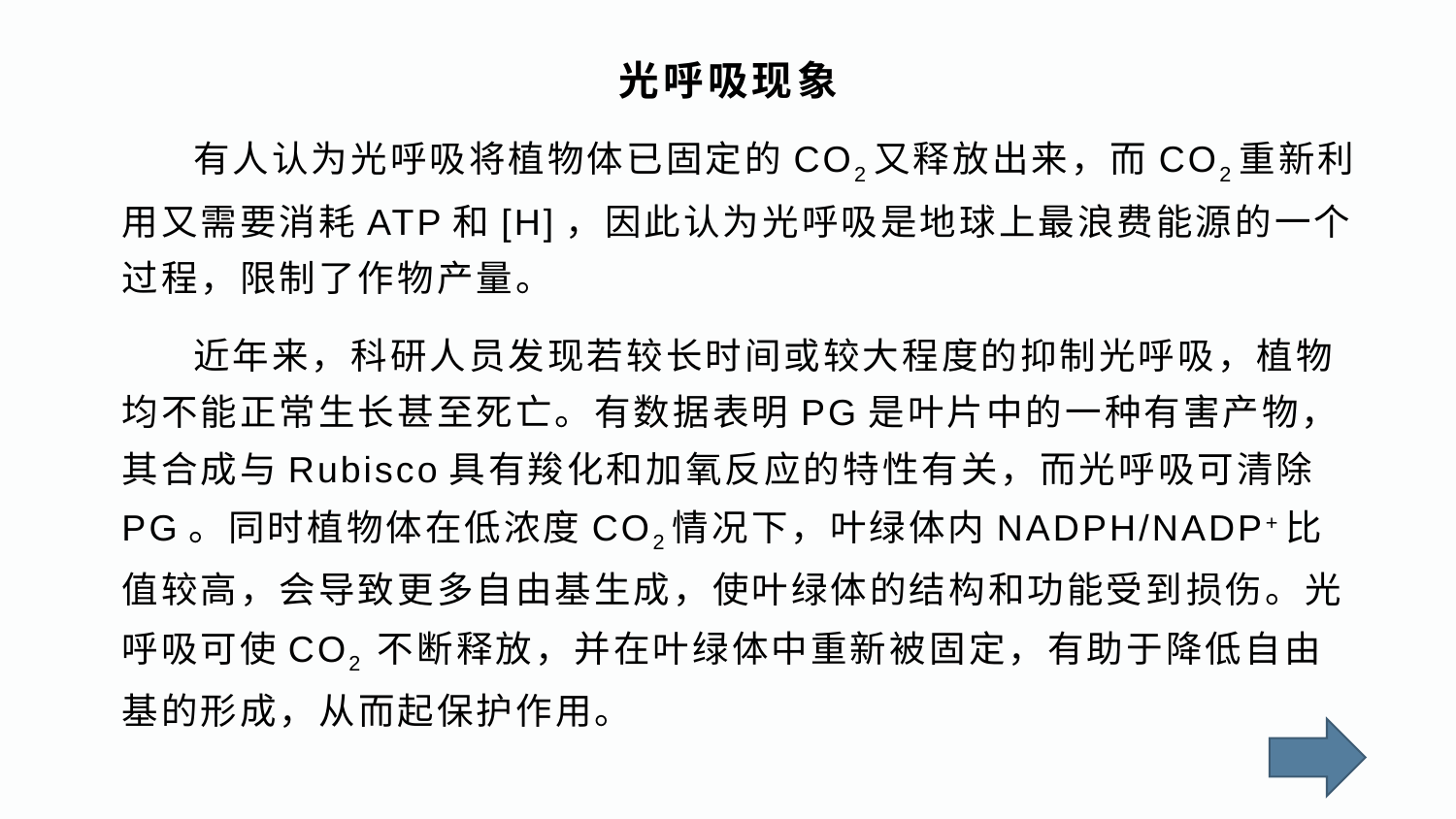

# 光呼吸现象
        有人认为光呼吸将植物体已固定的CO2又释放出来，而CO2重新利用又需要消耗ATP和[H]，因此认为光呼吸是地球上最浪费能源的一个过程，限制了作物产量。
        近年来，科研人员发现若较长时间或较大程度的抑制光呼吸，植物均不能正常生长甚至死亡。有数据表明PG是叶片中的一种有害产物，其合成与Rubisco具有羧化和加氧反应的特性有关，而光呼吸可清除PG。同时植物体在低浓度CO2情况下，叶绿体内NADPH/NADP+比值较高，会导致更多自由基生成，使叶绿体的结构和功能受到损伤。光呼吸可使CO2 不断释放，并在叶绿体中重新被固定，有助于降低自由基的形成，从而起保护作用。